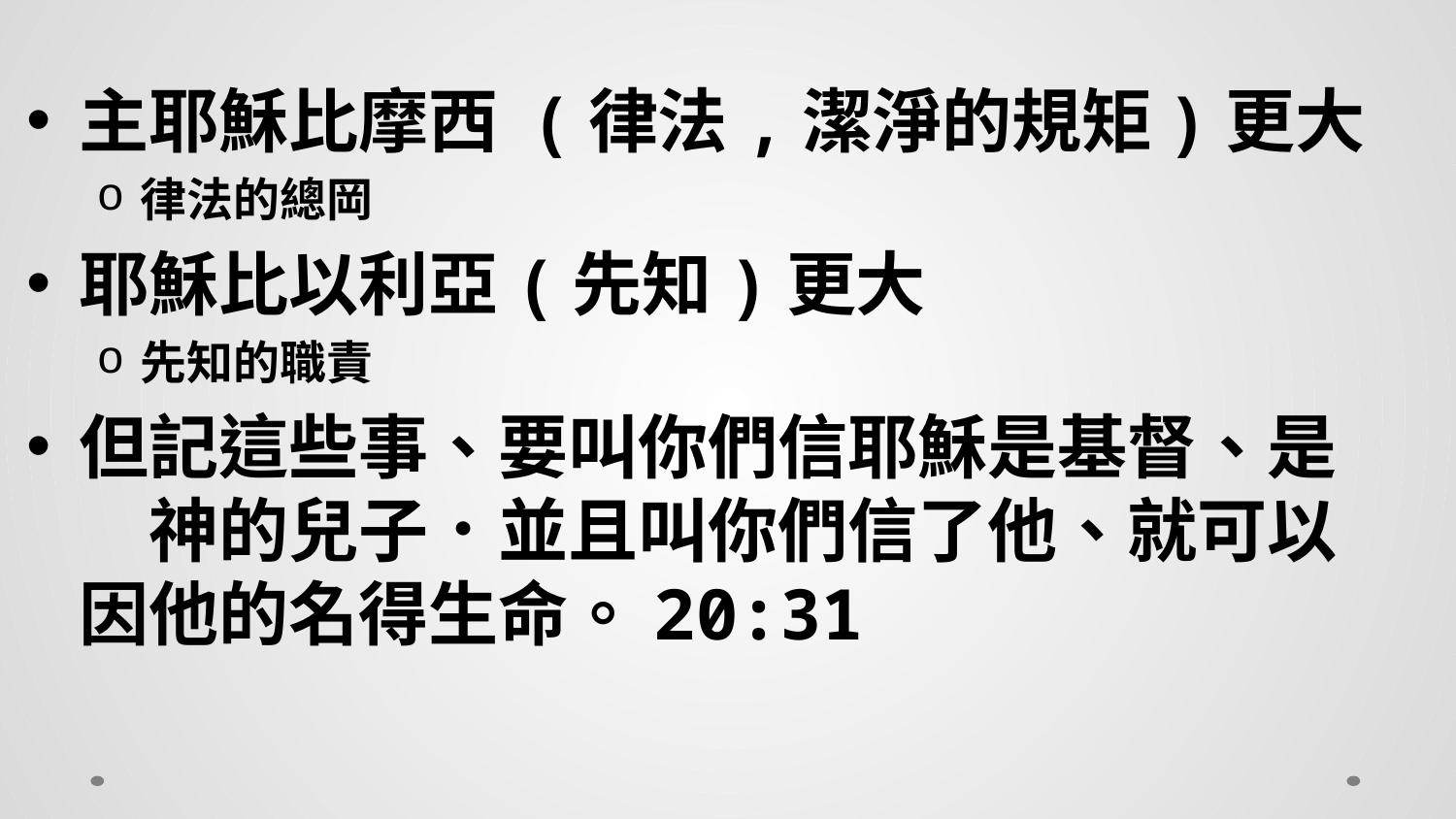

主耶穌比摩西 (律法,潔淨的規矩)更大
律法的總岡
耶穌比以利亞(先知)更大
先知的職責
但記這些事、要叫你們信耶穌是基督、是　神的兒子．並且叫你們信了他、就可以因他的名得生命。20:31